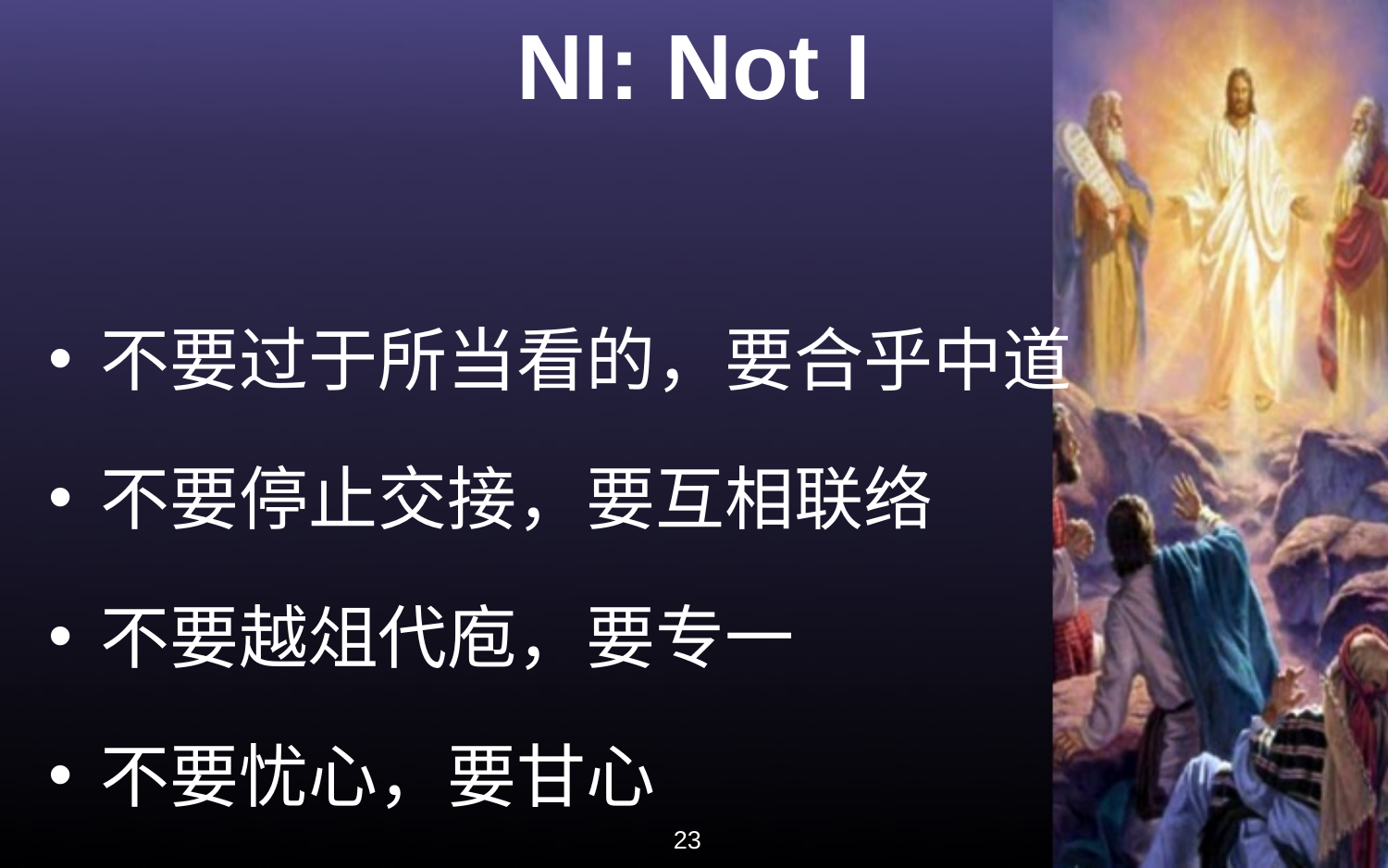

# NI: Not I
不要过于所当看的，要合乎中道
不要停止交接，要互相联络
不要越俎代庖，要专一
不要忧心，要甘心
23